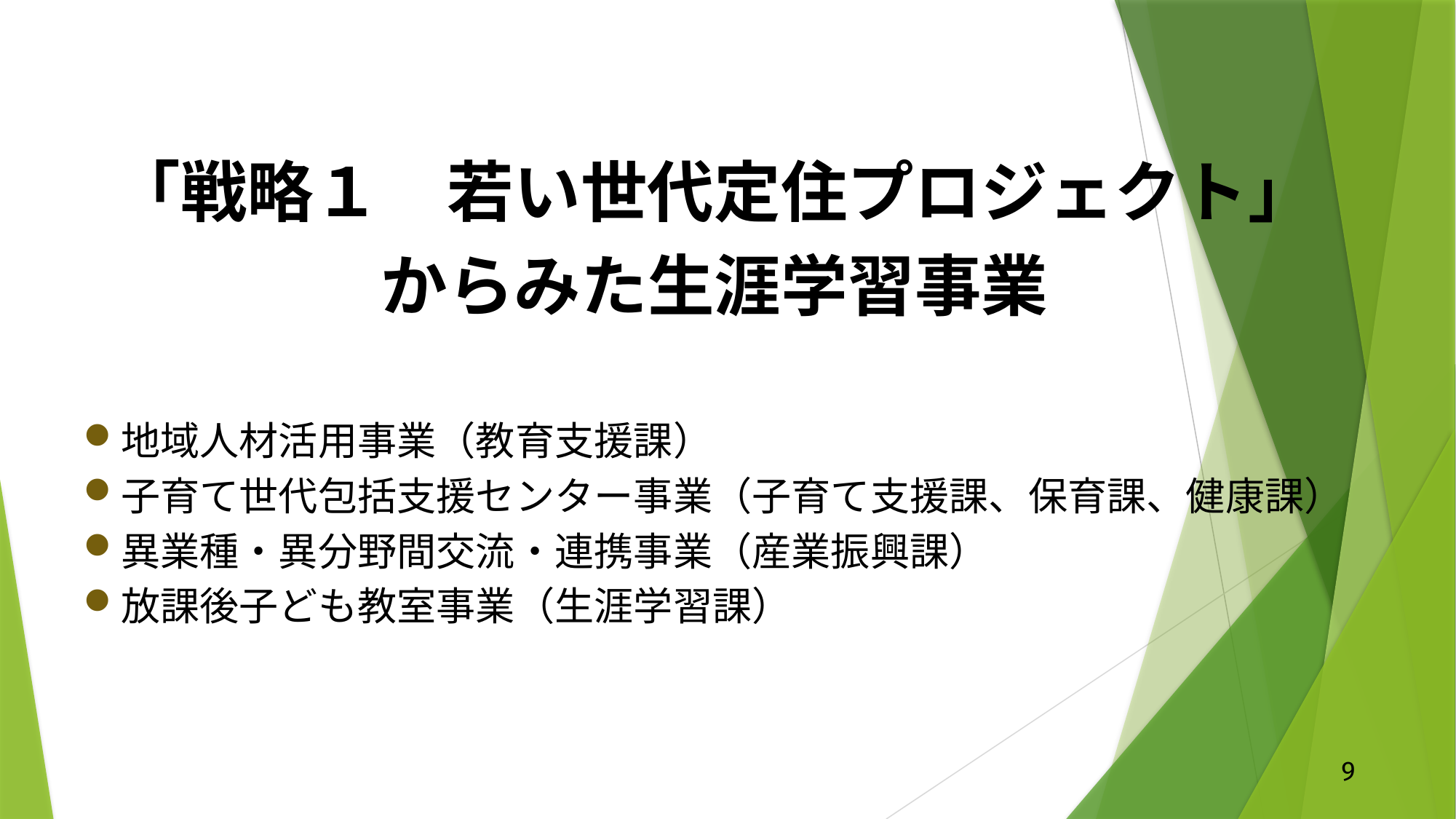

「戦略１　若い世代定住プロジェクト」
からみた生涯学習事業
地域人材活用事業（教育支援課）
子育て世代包括支援センター事業（子育て支援課、保育課、健康課）
異業種・異分野間交流・連携事業（産業振興課）
放課後子ども教室事業（生涯学習課）